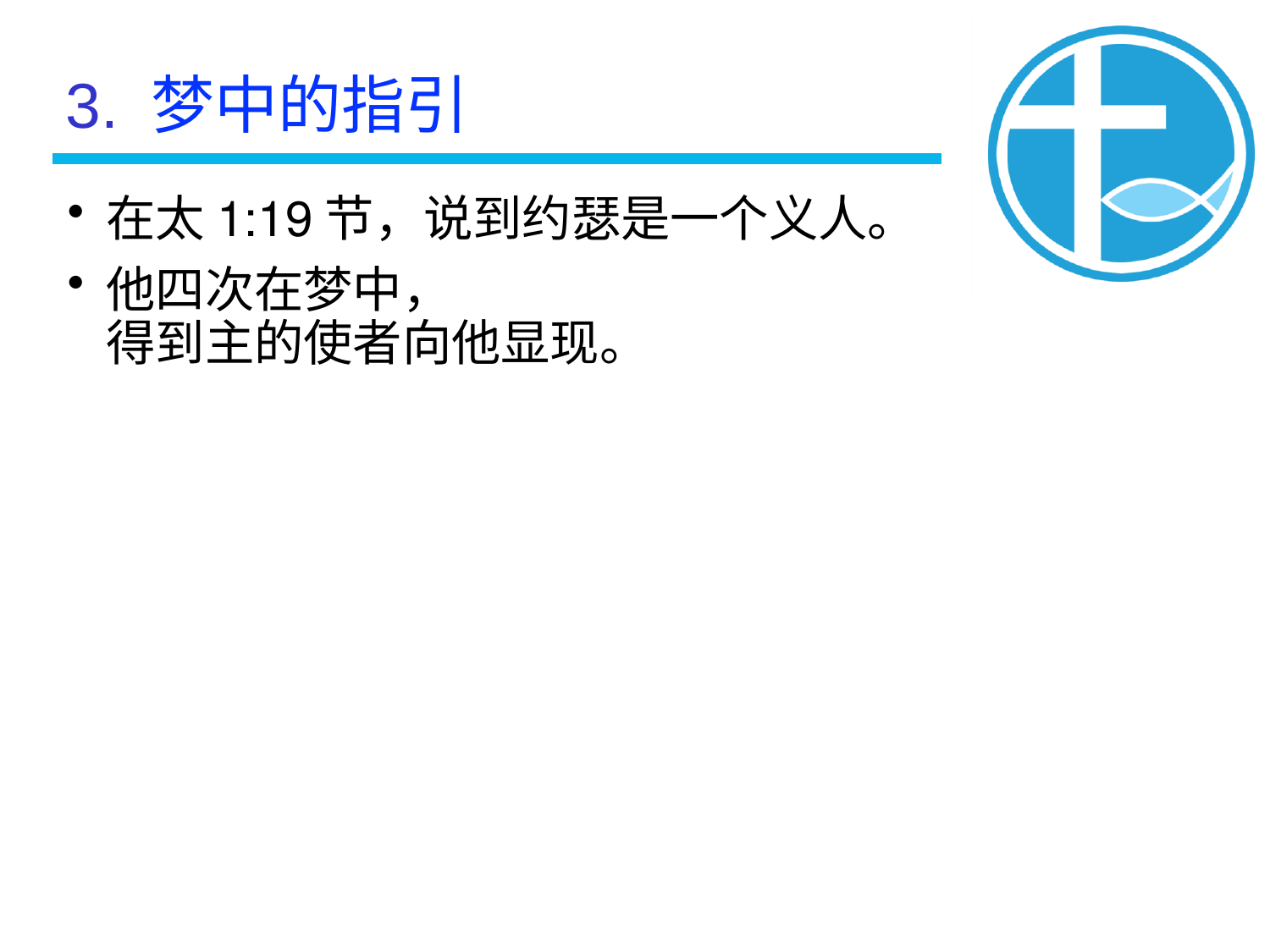

3. 梦中的指引
在太1:19节，说到约瑟是一个义人。
他四次在梦中，
得到主的使者向他显现。